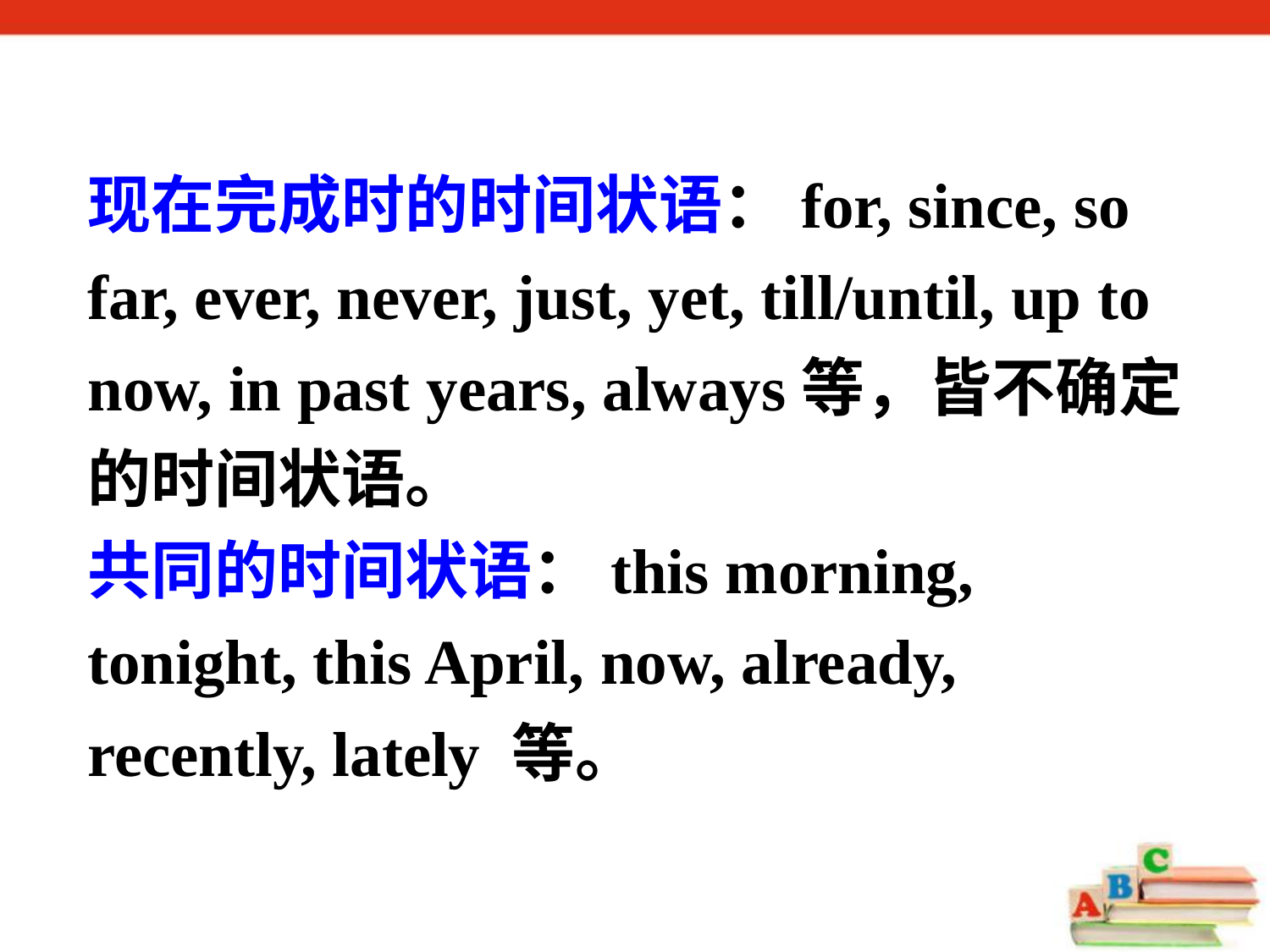

现在完成时的时间状语：for, since, so far, ever, never, just, yet, till/until, up to now, in past years, always等，皆不确定的时间状语。
共同的时间状语：this morning, tonight, this April, now, already, recently, lately 等。